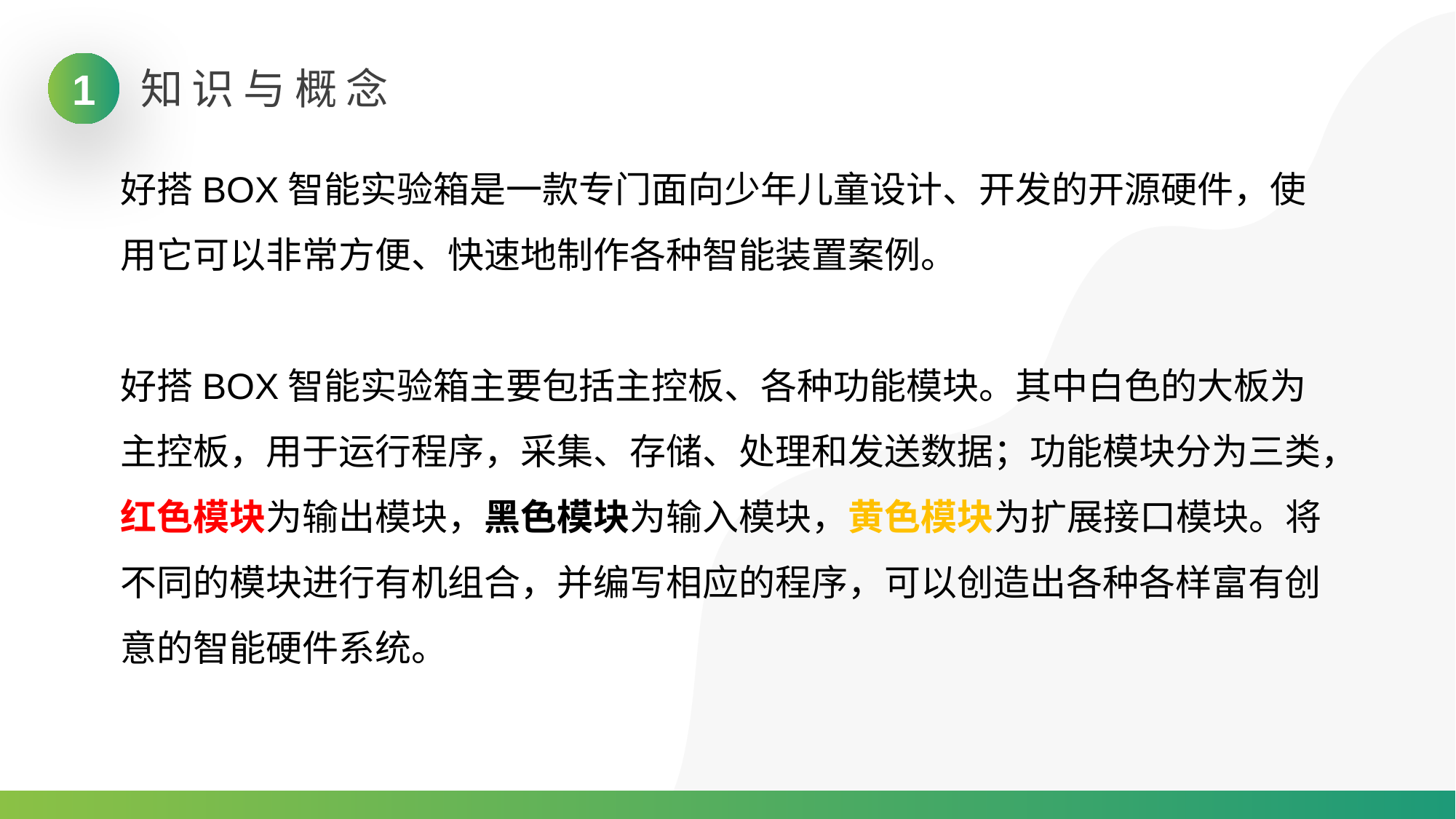

1
知识与概念
好搭BOX智能实验箱是一款专门面向少年儿童设计、开发的开源硬件，使用它可以非常方便、快速地制作各种智能装置案例。

好搭BOX智能实验箱主要包括主控板、各种功能模块。其中白色的大板为主控板，用于运行程序，采集、存储、处理和发送数据；功能模块分为三类，红色模块为输出模块，黑色模块为输入模块，黄色模块为扩展接口模块。将不同的模块进行有机组合，并编写相应的程序，可以创造出各种各样富有创意的智能硬件系统。
02